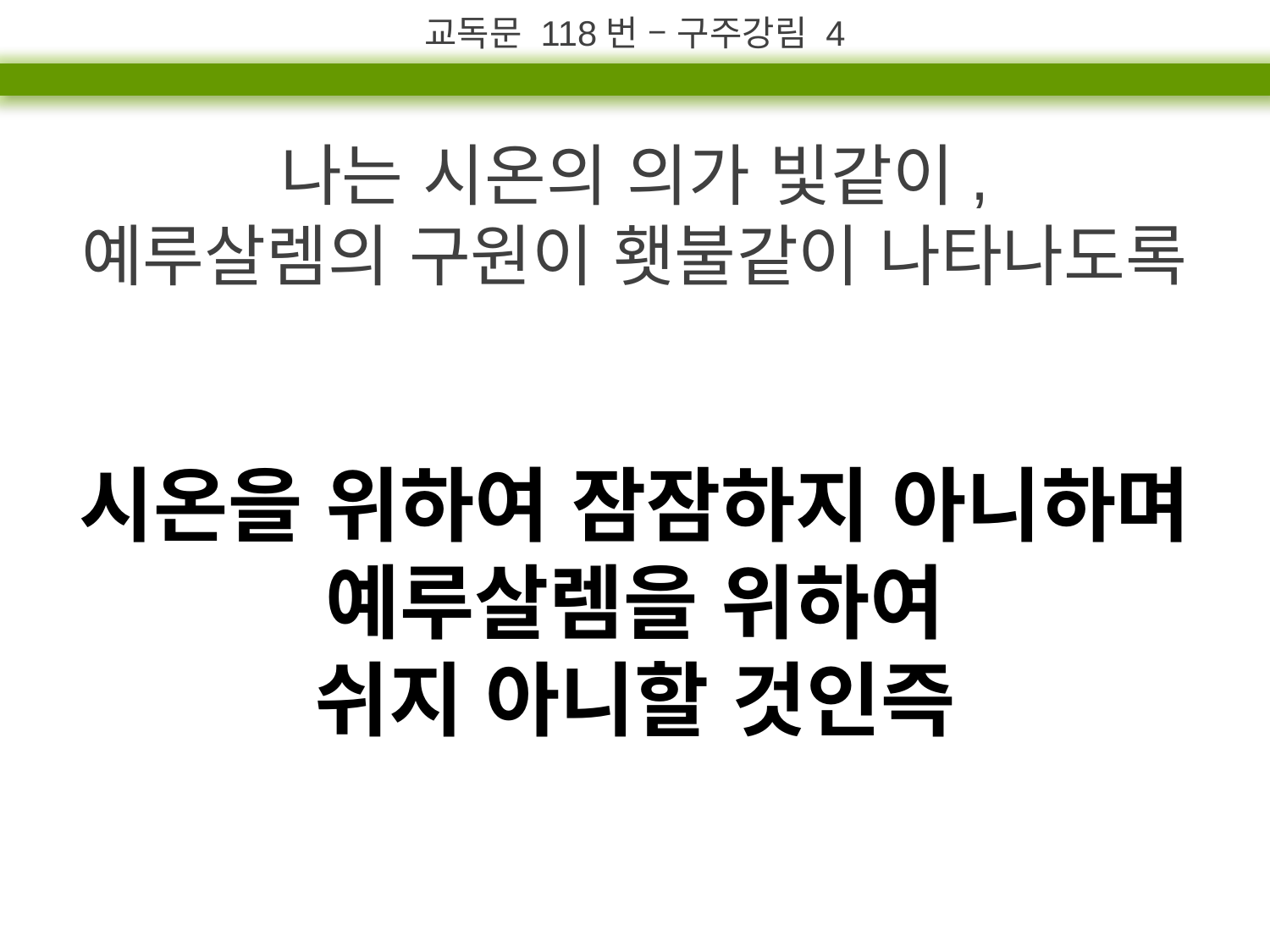

교독문 118번 – 구주강림 4

나는 시온의 의가 빛같이,
예루살렘의 구원이 횃불같이 나타나도록
시온을 위하여 잠잠하지 아니하며
예루살렘을 위하여
쉬지 아니할 것인즉